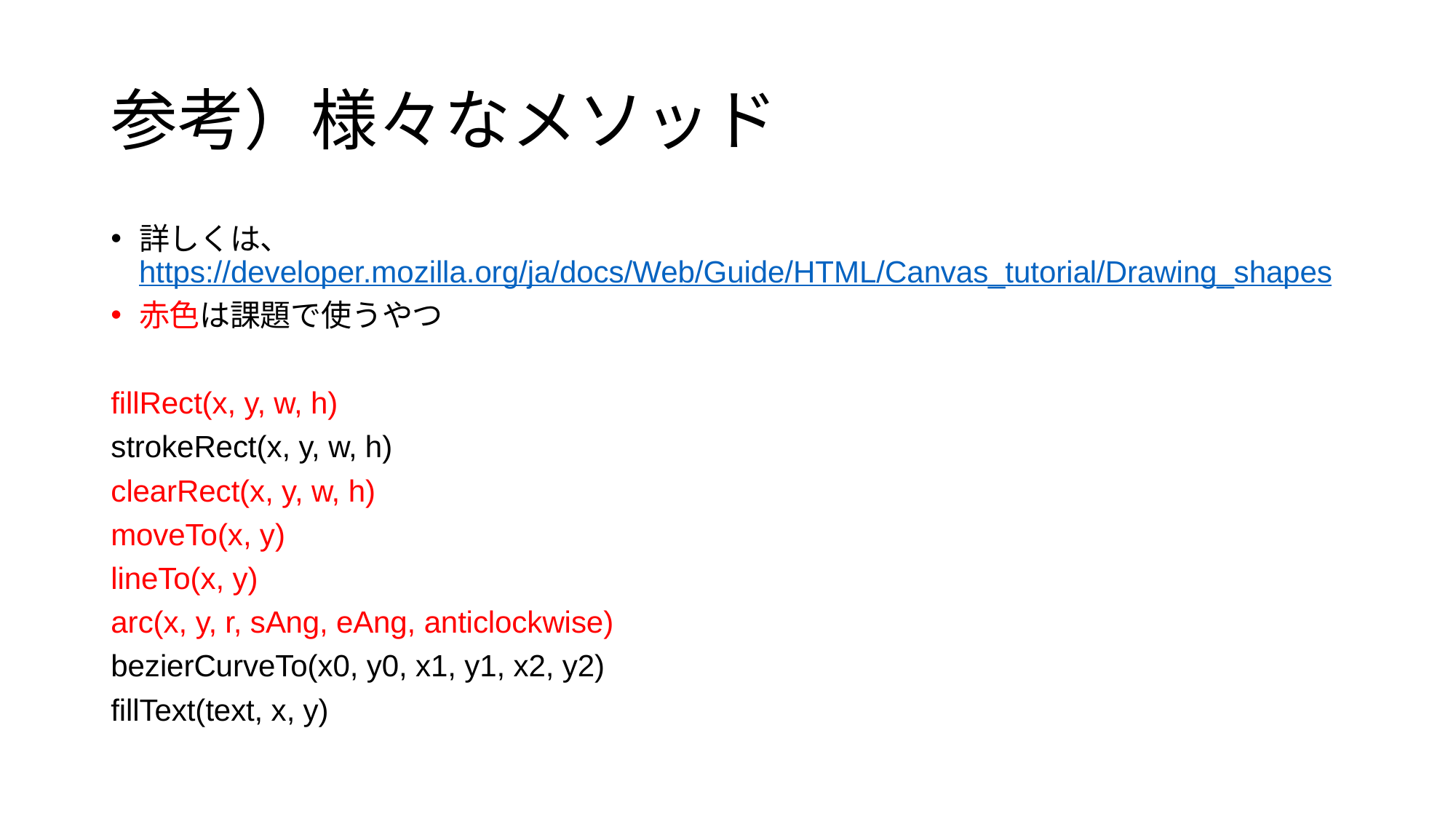

# 参考）様々なメソッド
詳しくは、https://developer.mozilla.org/ja/docs/Web/Guide/HTML/Canvas_tutorial/Drawing_shapes
赤色は課題で使うやつ

fillRect(x, y, w, h)
strokeRect(x, y, w, h)
clearRect(x, y, w, h)
moveTo(x, y)
lineTo(x, y)
arc(x, y, r, sAng, eAng, anticlockwise)
bezierCurveTo(x0, y0, x1, y1, x2, y2)
fillText(text, x, y)